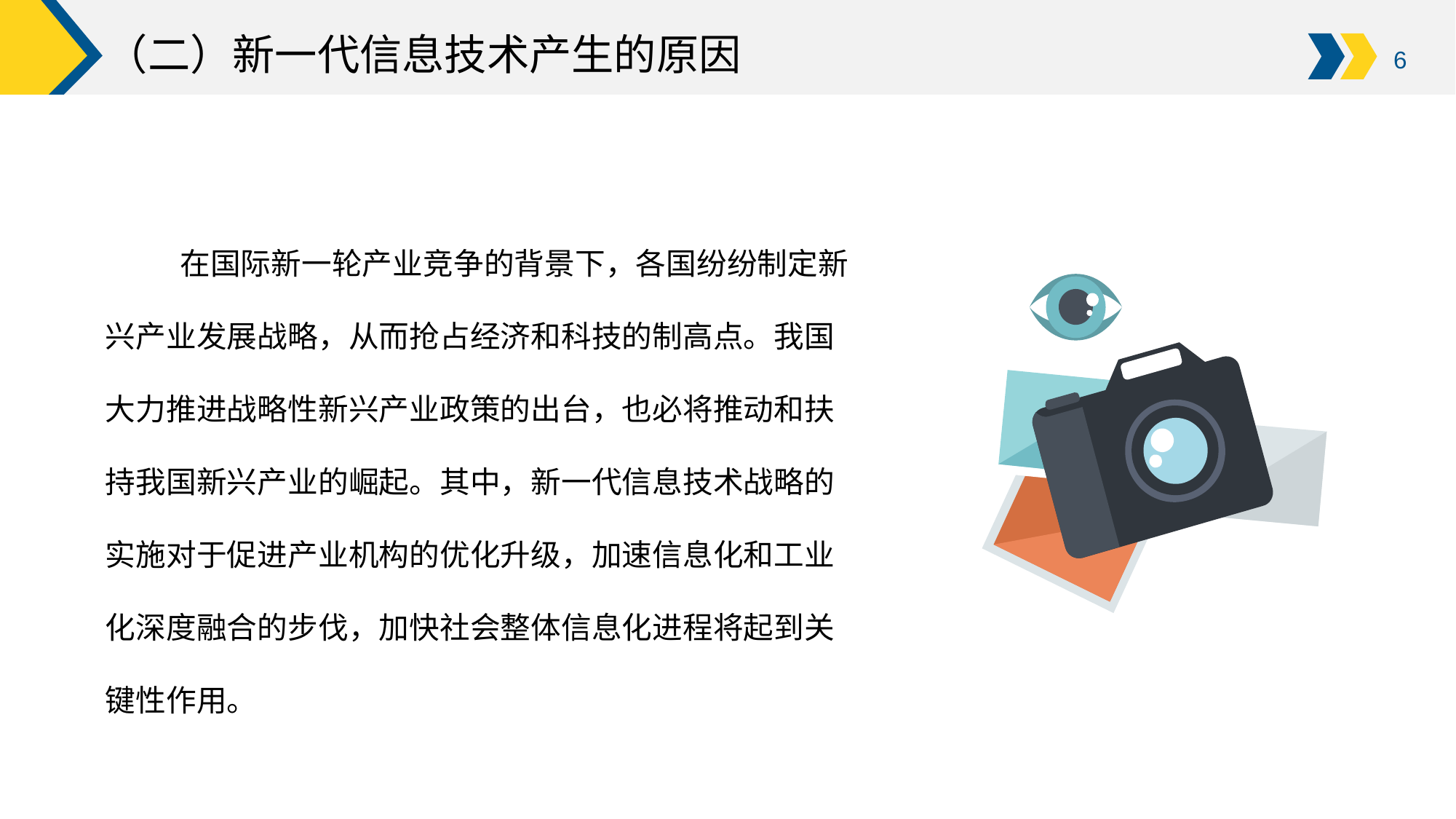

# （二）新一代信息技术产生的原因
在国际新一轮产业竞争的背景下，各国纷纷制定新兴产业发展战略，从而抢占经济和科技的制高点。我国大力推进战略性新兴产业政策的出台，也必将推动和扶持我国新兴产业的崛起。其中，新一代信息技术战略的实施对于促进产业机构的优化升级，加速信息化和工业化深度融合的步伐，加快社会整体信息化进程将起到关键性作用。